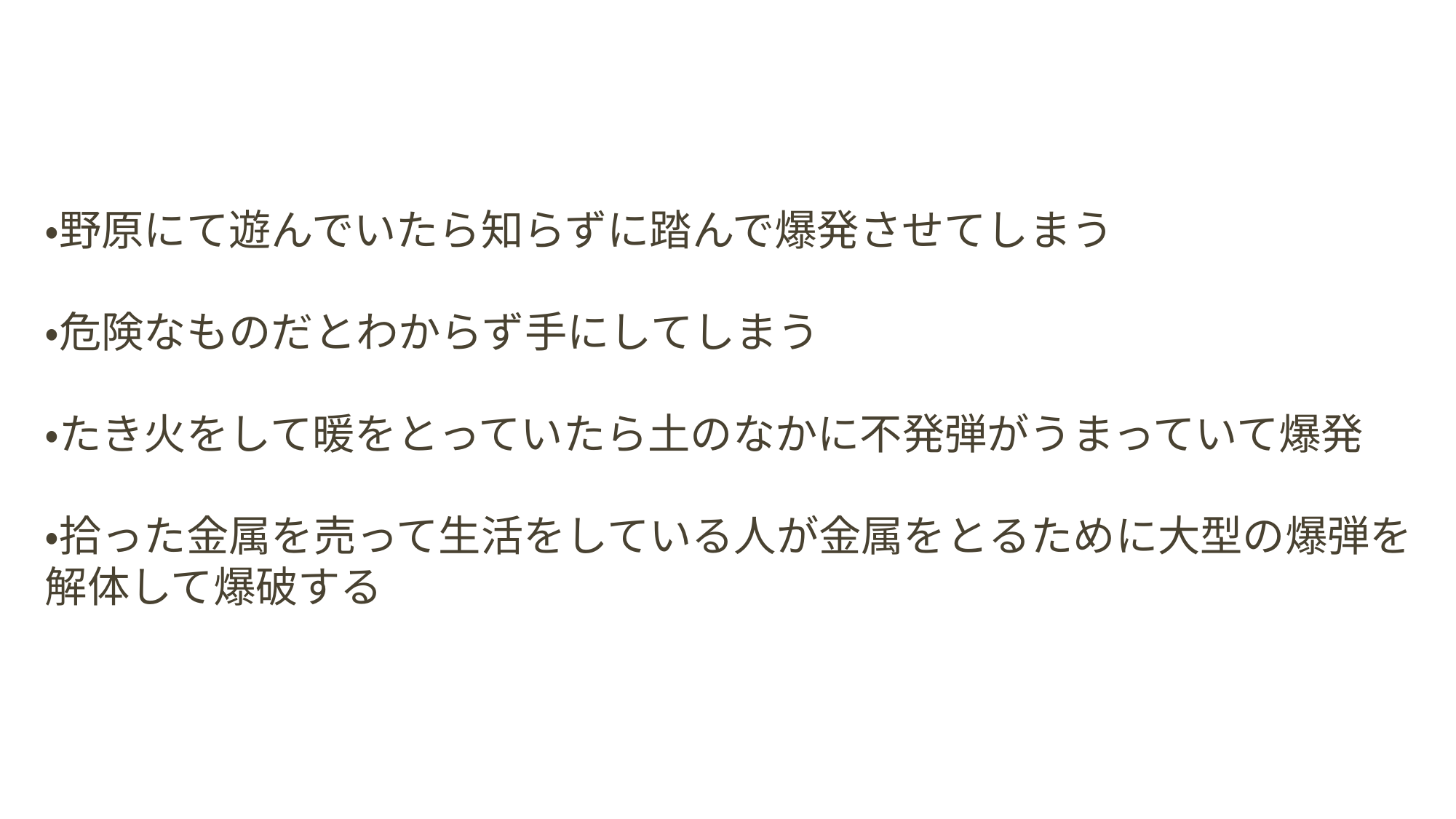

・野原にて遊んでいたら知らずに踏んで爆発させてしまう

・危険なものだとわからず手にしてしまう

・たき火をして暖をとっていたら土のなかに不発弾がうまっていて爆発

・拾った金属を売って生活をしている人が金属をとるために大型の爆弾を解体して爆破する